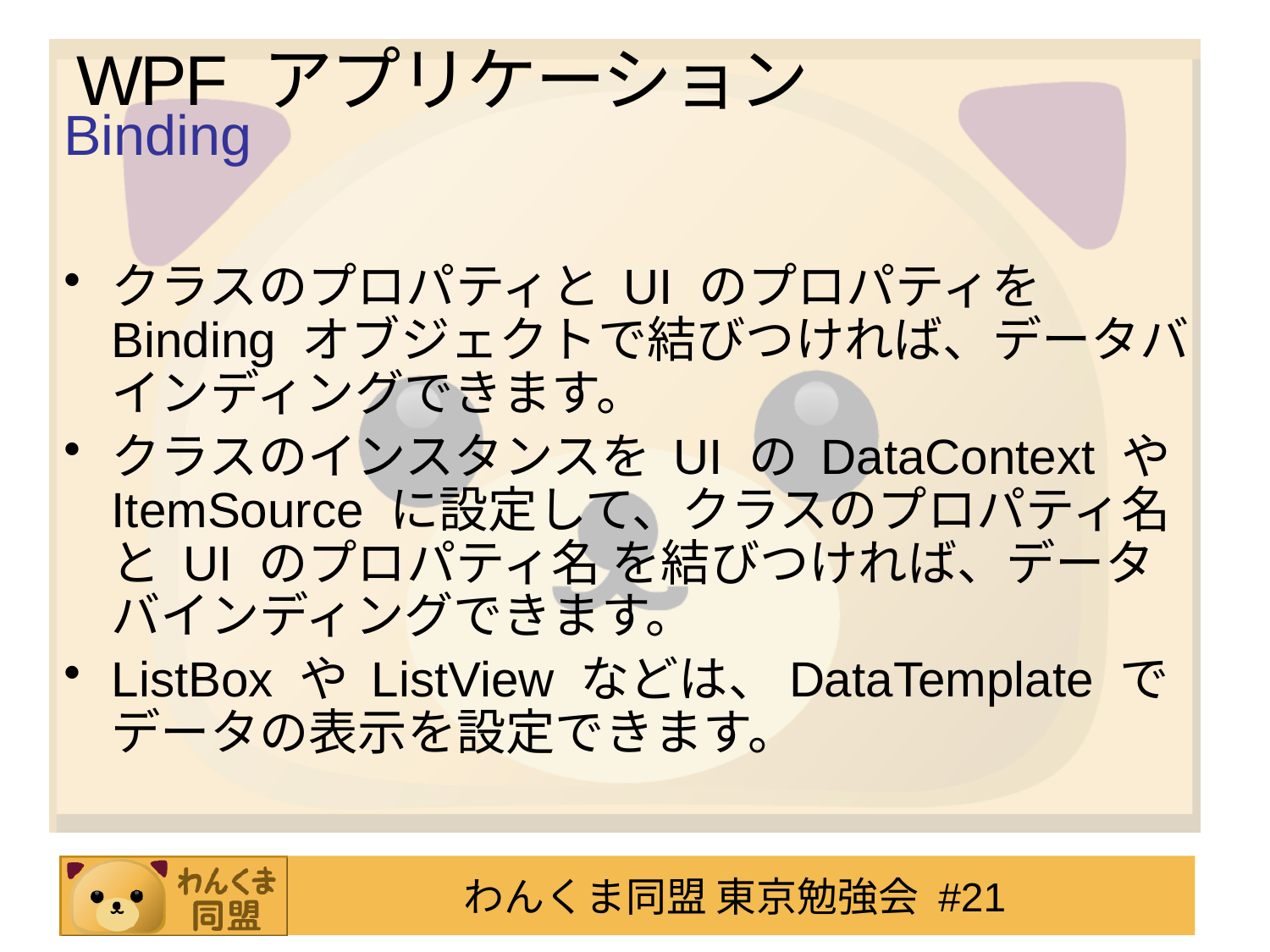

# WPF アプリケーション
Binding
クラスのプロパティと UI のプロパティを Binding オブジェクトで結びつければ、データバインディングできます。
クラスのインスタンスを UI の DataContext や ItemSource に設定して、クラスのプロパティ名と UI のプロパティ名 を結びつければ、データバインディングできます。
ListBox や ListView などは、DataTemplate でデータの表示を設定できます。